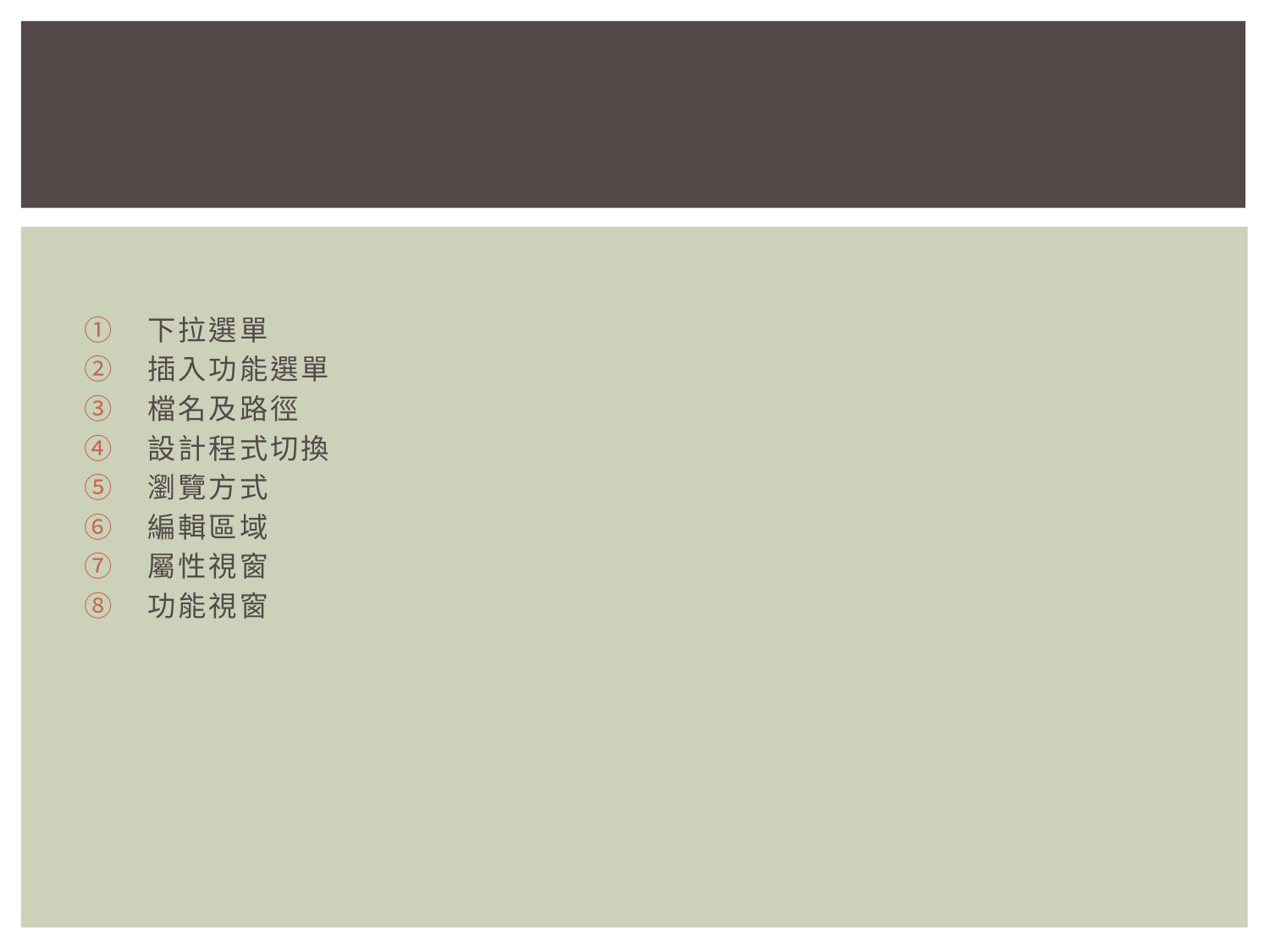

#
下拉選單
插入功能選單
檔名及路徑
設計程式切換
瀏覽方式
編輯區域
屬性視窗
功能視窗